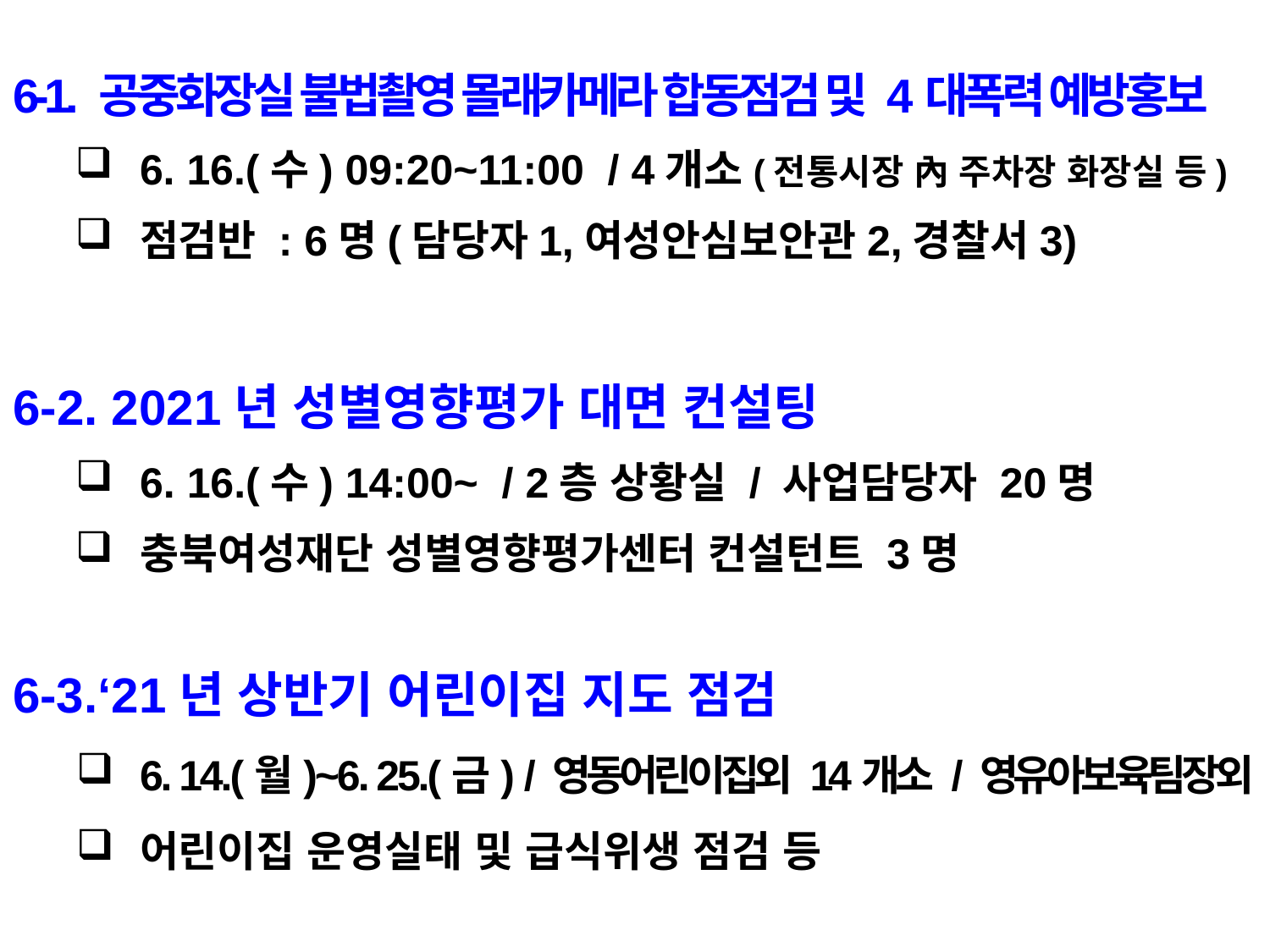

6-1. 공중화장실 불법촬영 몰래카메라 합동점검 및 4대폭력 예방홍보
6. 16.(수) 09:20~11:00  / 4개소(전통시장 內 주차장 화장실 등)
점검반 : 6명(담당자1,여성안심보안관2,경찰서3)
6-2. 2021년 성별영향평가 대면 컨설팅
6. 16.(수) 14:00~  / 2층 상황실 / 사업담당자 20명
충북여성재단 성별영향평가센터 컨설턴트 3명
6-3.‘21년 상반기 어린이집 지도 점검
6. 14.(월)~6. 25.(금) / 영동어린이집외 14개소 / 영유아보육팀장외 1인
어린이집 운영실태 및 급식위생 점검 등